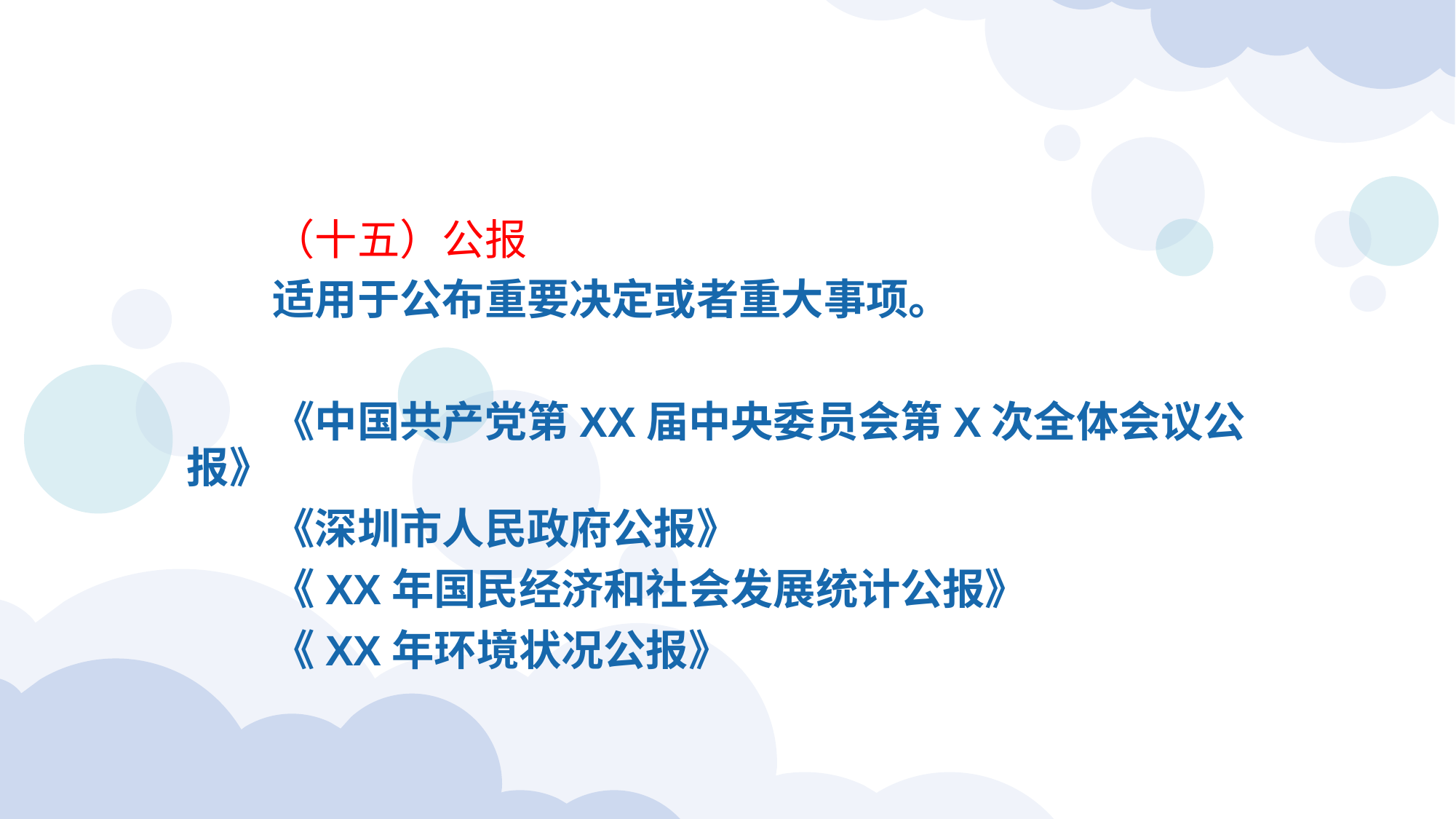

（十五）公报
适用于公布重要决定或者重大事项。

《中国共产党第XX届中央委员会第X次全体会议公报》
《深圳市人民政府公报》
《XX年国民经济和社会发展统计公报》
《XX年环境状况公报》